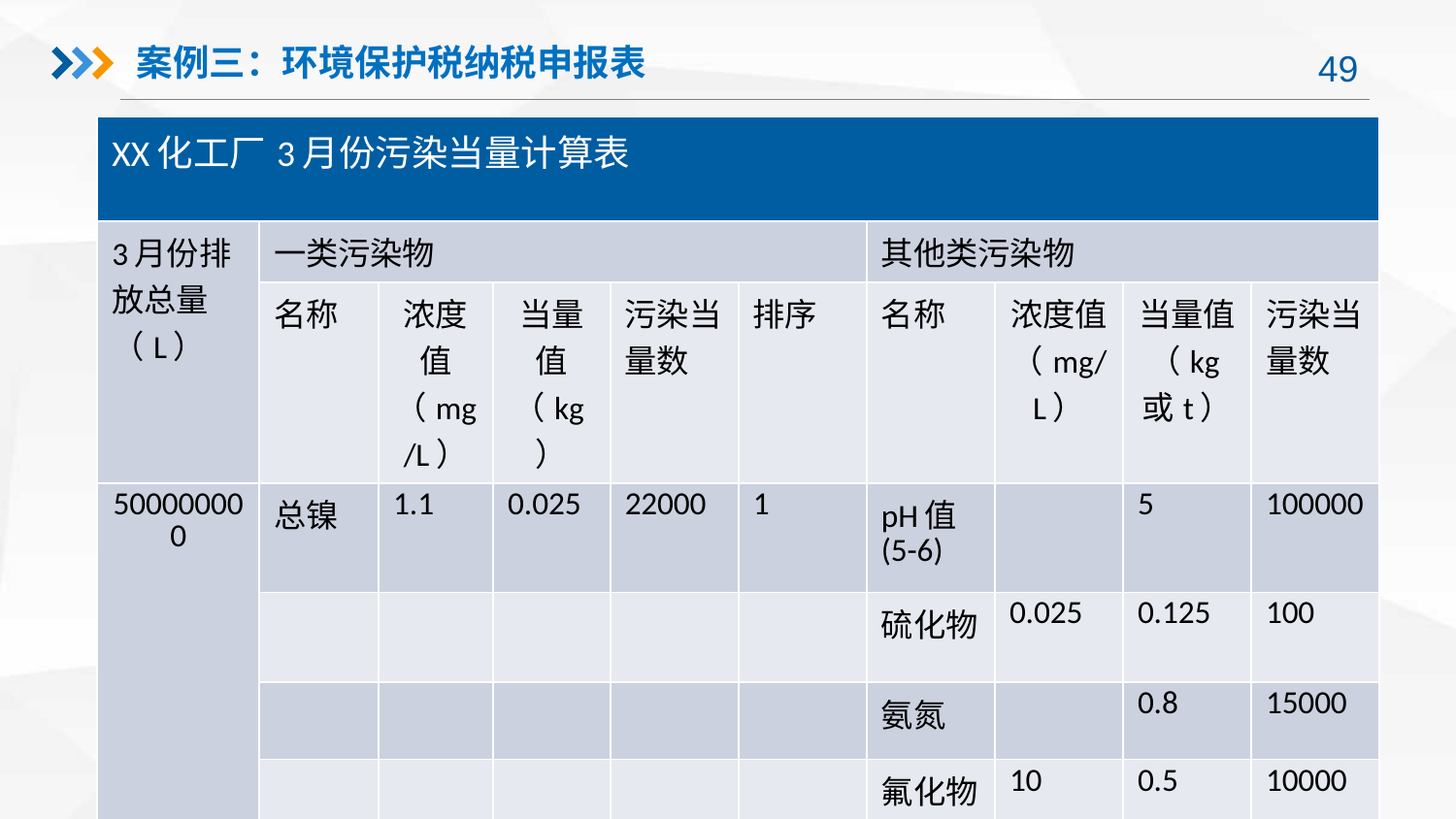

案例三：环境保护税纳税申报表
| XX化工厂3月份污染当量计算表 |  |  |  |  |  |  |  |  |  |
| --- | --- | --- | --- | --- | --- | --- | --- | --- | --- |
| 3月份排放总量 （L） | 一类污染物 |  |  |  |  | 其他类污染物 |  |  |  |
|  | 名称 | 浓度值 （mg/L） | 当量值 （kg） | 污染当量数 | 排序 | 名称 | 浓度值 （mg/L） | 当量值 （kg或t） | 污染当量数 |
| 500000000 | 总镍 | 1.1 | 0.025 | 22000 | 1 | pH值(5-6) |  | 5 | 100000 |
|  |  |  |  |  |  | 硫化物 | 0.025 | 0.125 | 100 |
|  |  |  |  |  |  | 氨氮 |  | 0.8 | 15000 |
|  |  |  |  |  |  | 氟化物 | 10 | 0.5 | 10000 |
|  |  |  |  |  |  |  |  |  |  |
|  |  |  |  |  |  |  |  |  |  |
|  |  |  |  |  |  |  |  |  |  |